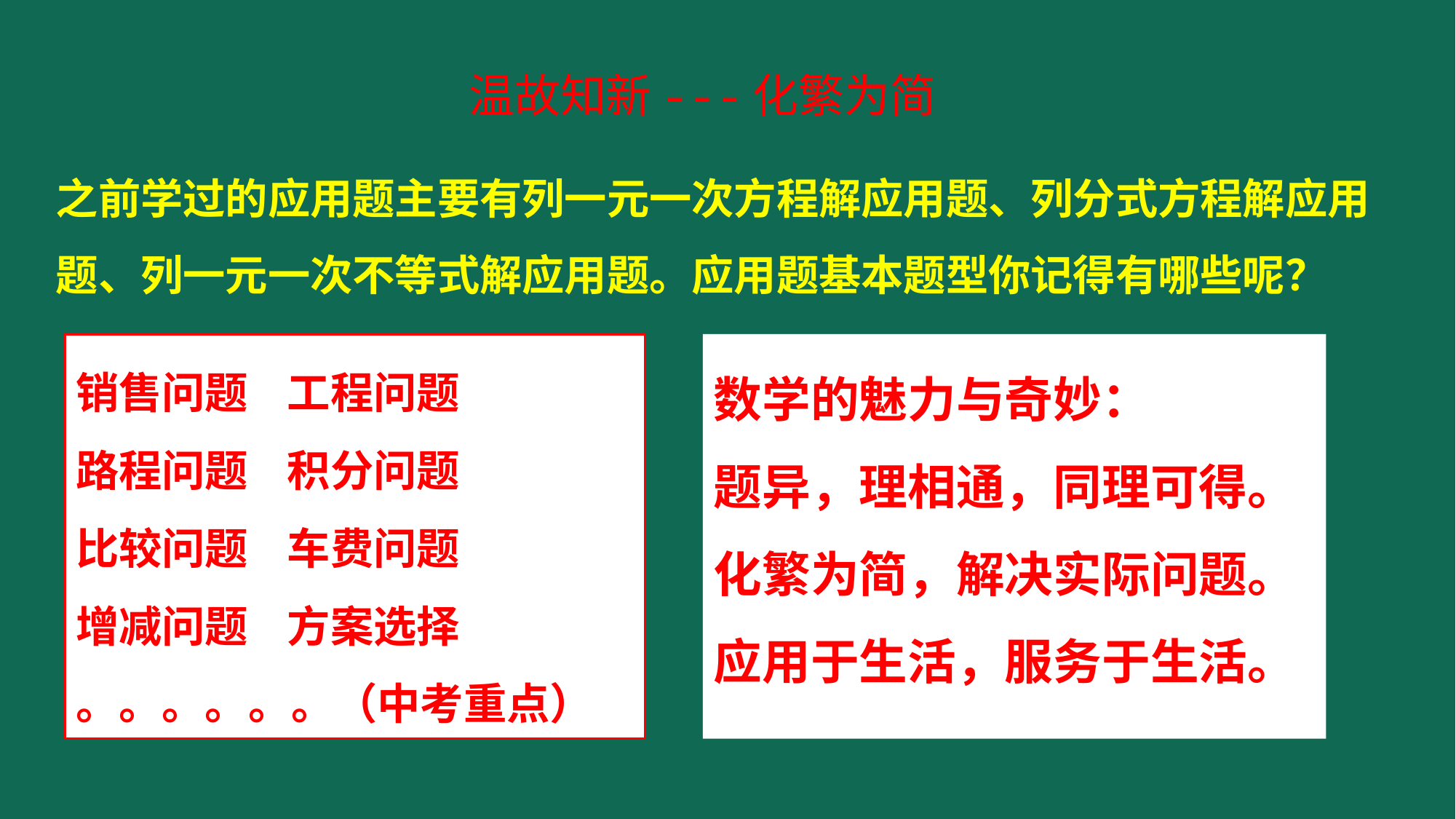

温故知新---化繁为简
之前学过的应用题主要有列一元一次方程解应用题、列分式方程解应用题、列一元一次不等式解应用题。应用题基本题型你记得有哪些呢？
销售问题    工程问题
路程问题    积分问题
比较问题    车费问题
增减问题    方案选择
。。。。。。（中考重点）

数学的魅力与奇妙：
题异，理相通，同理可得。
化繁为简，解决实际问题。
应用于生活，服务于生活。